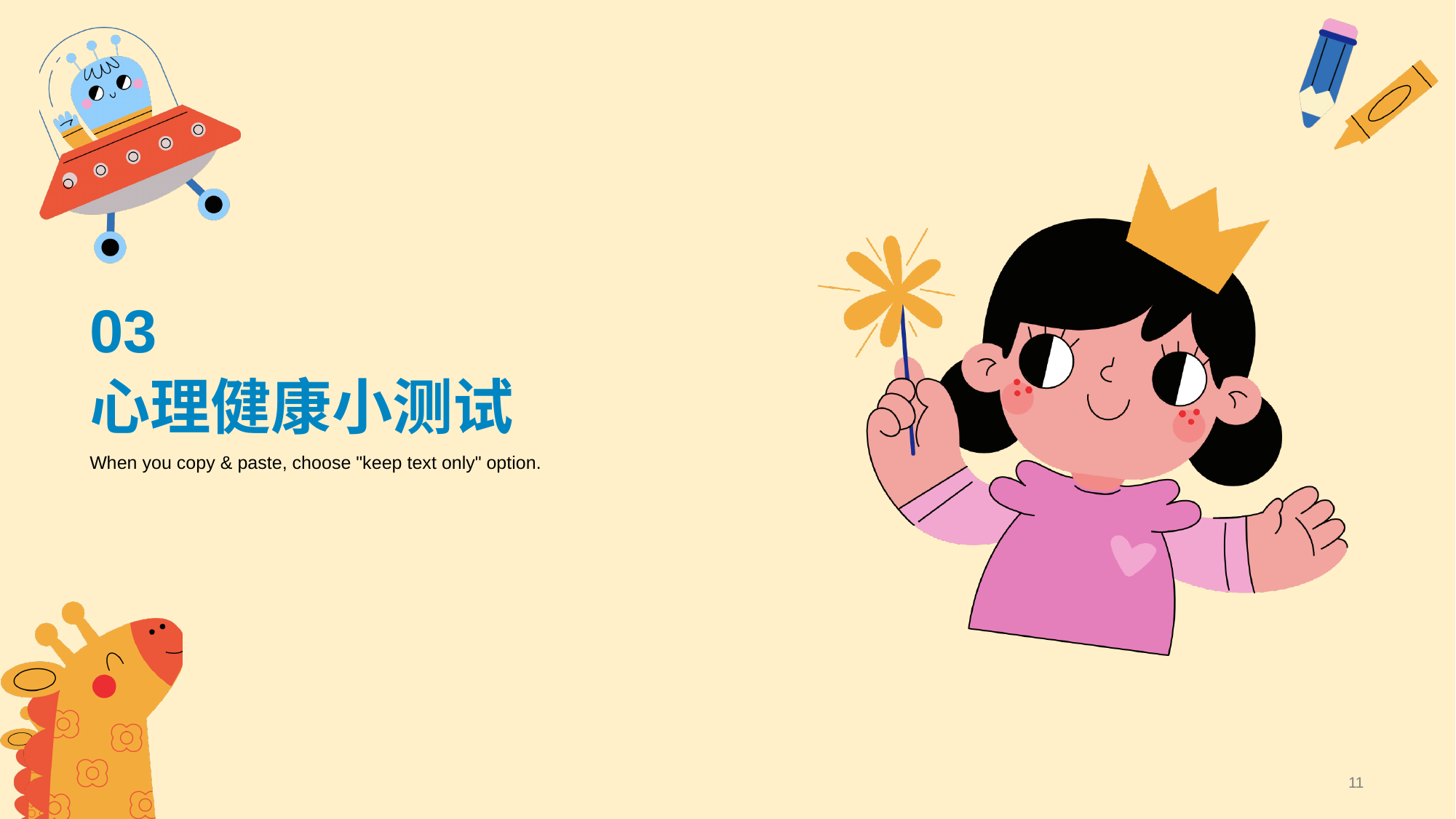

03
# 心理健康小测试
When you copy & paste, choose "keep text only" option.
11